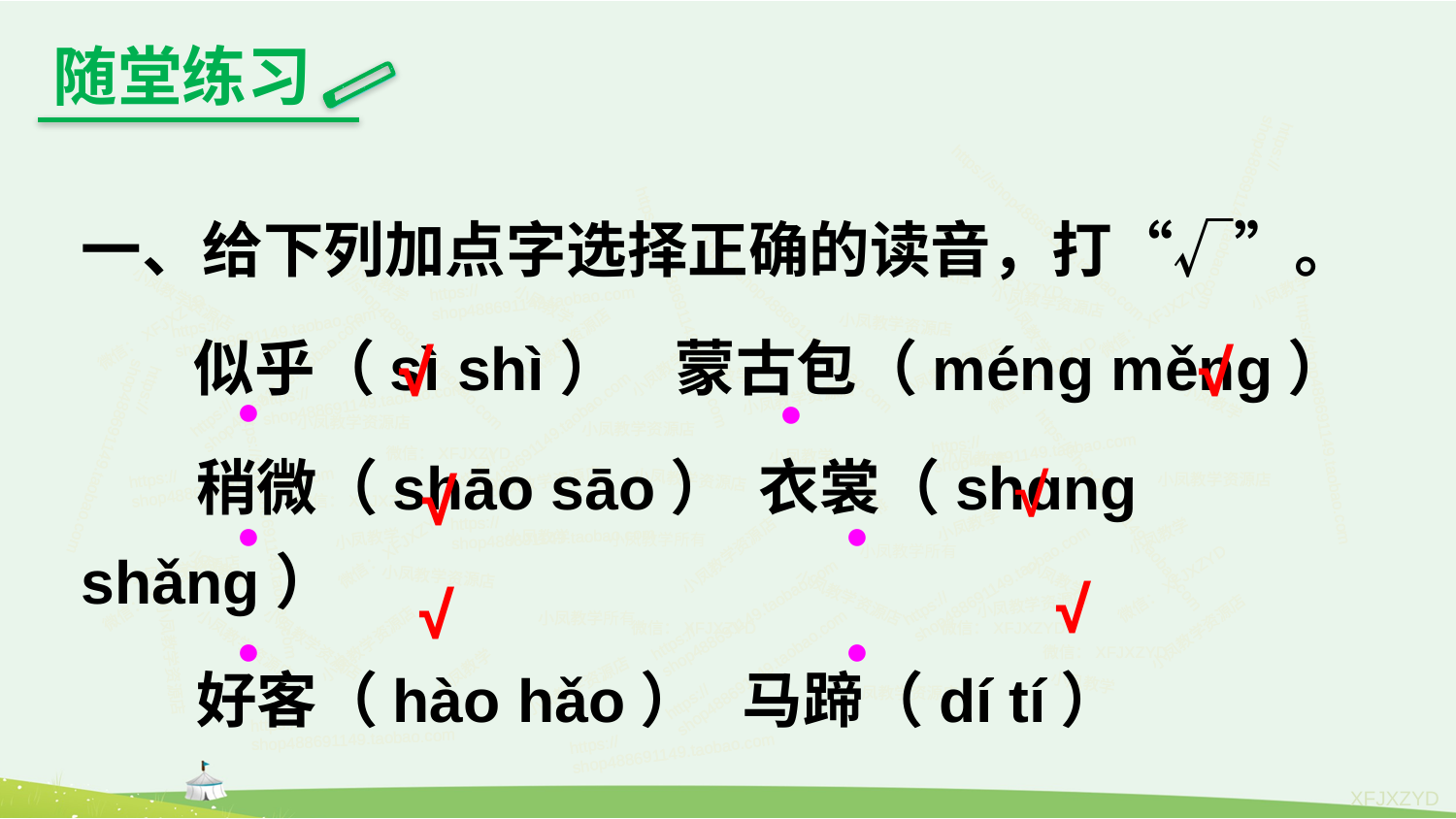

随堂练习

一、给下列加点字选择正确的读音，打“√”。
  似乎（sì shì）    蒙古包（ménɡ měnɡ）
  稍微（shāo sāo）  衣裳（shɑnɡ shǎnɡ）
  好客（hào hǎo）   马蹄（dí tí）
https://shop488691149.taobao.com
https://shop488691149.taobao.com
https://shop488691149.taobao.com
小凤教学
微信：XFJXZYD
微信：XFJXZYD
小凤教学
微信：XFJXZYD
小凤教学资源店
小凤教学
https://shop488691149.taobao.com
https://shop488691149.taobao.com
小凤教学资源店
https://shop488691149.taobao.com
小凤教学资源店
小凤教学
https://shop488691149.taobao.com
小凤教学资源店
√
√
微信：XFJXZYD
小凤教学资源店
https://shop488691149.taobao.com
小凤教学
小凤教学
小凤教学资源店
https://shop488691149.taobao.com
•
•
小凤教学
https://shop488691149.taobao.com
https://shop488691149.taobao.com
小凤教学资源店
小凤教学资源店
https://shop488691149.taobao.com
微信：XFJXZYD
小凤教学
小凤教学
https://shop488691149.taobao.com
√
√
小凤教学资源店
小凤教学资源店
小凤教学资源店
https://shop488691149.taobao.com
小凤教学
微信：XFJXZYD
https://shop488691149.taobao.com
•
•
https://shop488691149.taobao.com
微信：XFJXZYD
小凤教学
小凤教学
https://shop488691149.taobao.com
小凤教学
小凤教学
小凤教学资源店
微信：XFJXZYD
https://shop488691149.taobao.com
微信：XFJXZYD
小凤教学
小凤教学资源店
小凤教学资源店
小凤教学
√
√
https://shop488691149.taobao.com
小凤教学资源店
小凤教学
微信：XFJXZYD
微信：XFJXZYD
•
•
小凤教学资源店
小凤教学资源店
小凤教学资源店
小凤教学资源店
小凤教学资源店
小凤教学资源店
https://shop488691149.taobao.com
微信：XFJXZYD
小凤教学资源店
小凤教学
小凤教学
小凤教学资源店
https://shop488691149.taobao.com
https://shop488691149.taobao.com